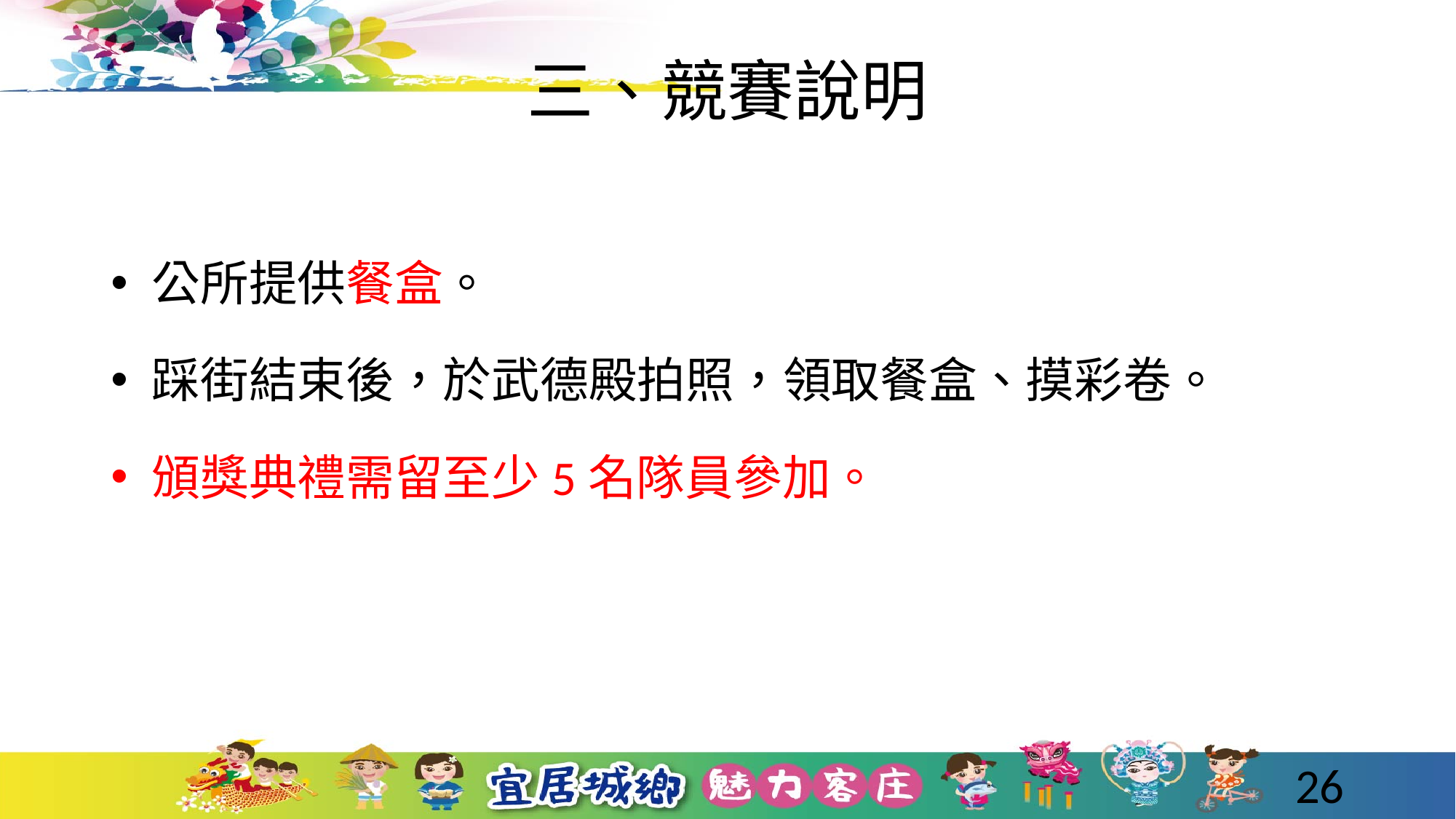

# 三、競賽說明
公所提供餐盒。
踩街結束後，於武德殿拍照，領取餐盒、摸彩卷。
頒獎典禮需留至少5名隊員參加。

26